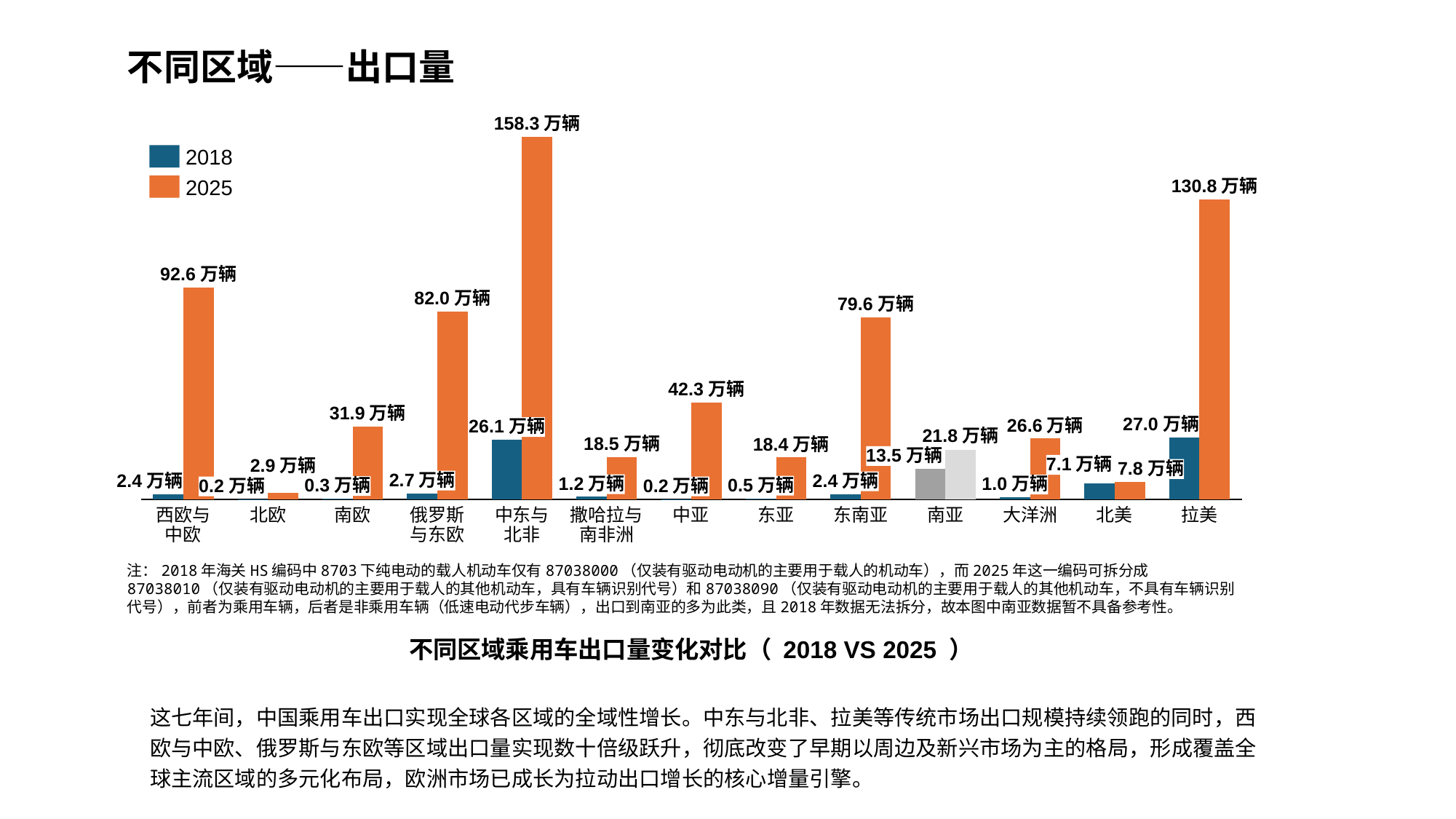

不同区域——出口量
158.3万辆

### Chart

| Category |  |  |
|---|---|---|
2018

2025
130.8万辆
92.6万辆
82.0万辆
79.6万辆
42.3万辆
31.9万辆
27.0万辆
26.6万辆
26.1万辆
21.8万辆
18.5万辆
18.4万辆
13.5万辆
7.1万辆
2.9万辆
7.8万辆
2.7万辆
2.4万辆
2.4万辆
1.2万辆
1.0万辆
0.5万辆
0.3万辆
0.2万辆
0.2万辆
西欧与中欧
北欧
南欧
俄罗斯与东欧
中东与北非
撒哈拉与南非洲
中亚
东亚
东南亚
南亚
大洋洲
北美
拉美
注：2018年海关HS编码中8703下纯电动的载人机动车仅有87038000（仅装有驱动电动机的主要用于载人的机动车），而2025年这一编码可拆分成87038010（仅装有驱动电动机的主要用于载人的其他机动车，具有车辆识别代号）和87038090（仅装有驱动电动机的主要用于载人的其他机动车，不具有车辆识别代号），前者为乘用车辆，后者是非乘用车辆（低速电动代步车辆），出口到南亚的多为此类，且2018年数据无法拆分，故本图中南亚数据暂不具备参考性。
不同区域乘用车出口量变化对比（ 2018 VS 2025 ）
这七年间，中国乘用车出口实现全球各区域的全域性增长。中东与北非、拉美等传统市场出口规模持续领跑的同时，西欧与中欧、俄罗斯与东欧等区域出口量实现数十倍级跃升，彻底改变了早期以周边及新兴市场为主的格局，形成覆盖全球主流区域的多元化布局，欧洲市场已成长为拉动出口增长的核心增量引擎。